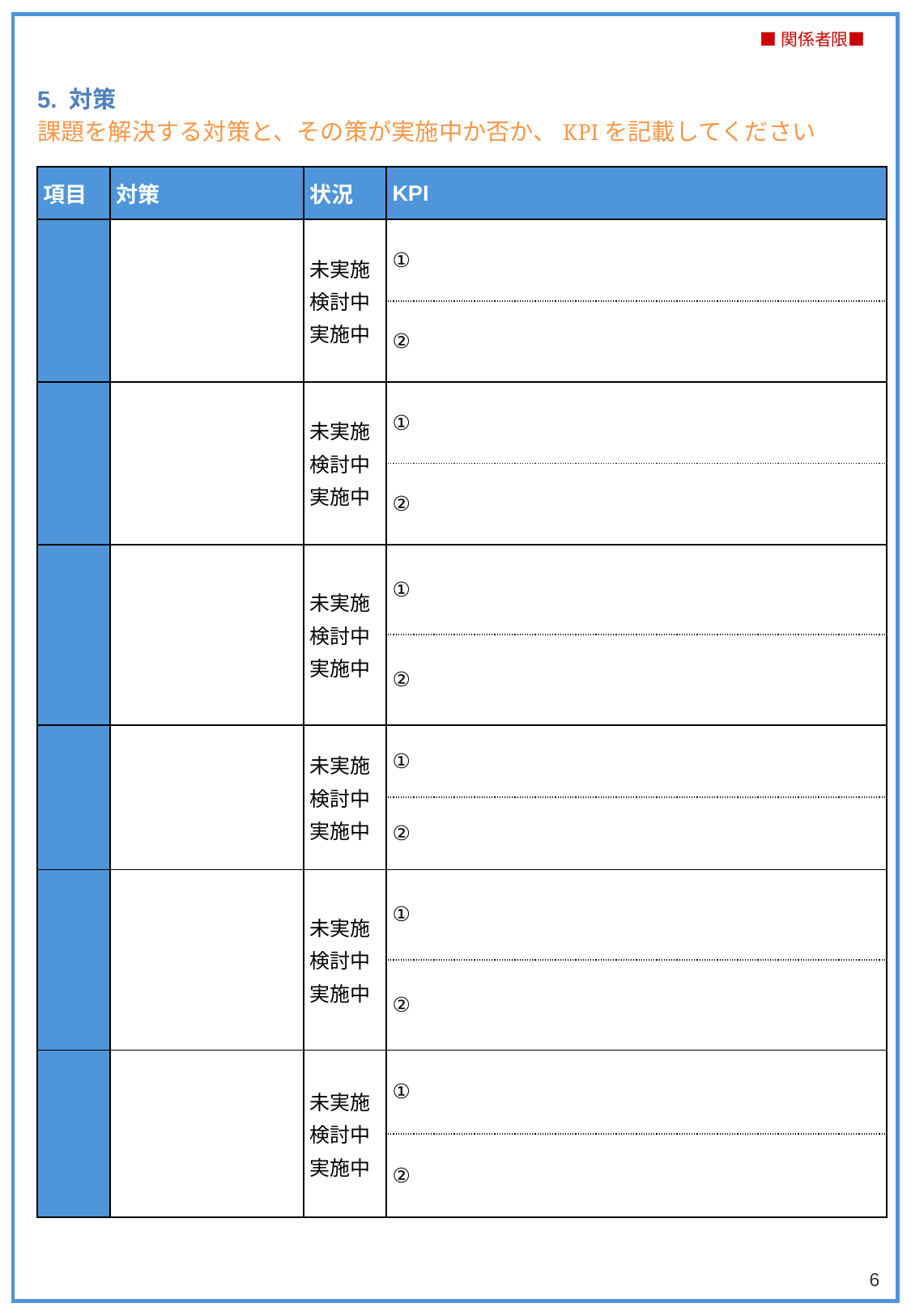

5. 対策
課題を解決する対策と、その策が実施中か否か、KPIを記載してください
| 項目 | 対策 | 状況 | KPI |
| --- | --- | --- | --- |
|  |  | 未実施 検討中 実施中 | ① |
|  |  |  | ② |
|  |  | 未実施 検討中 実施中 | ① |
|  |  |  | ② |
|  |  | 未実施 検討中 実施中 | ① |
|  |  |  | ② |
|  |  | 未実施 検討中 実施中 | ① |
|  |  |  | ② |
|  |  | 未実施 検討中 実施中 | ① |
|  |  |  | ② |
|  |  | 未実施 検討中 実施中 | ① |
|  |  |  | ② |